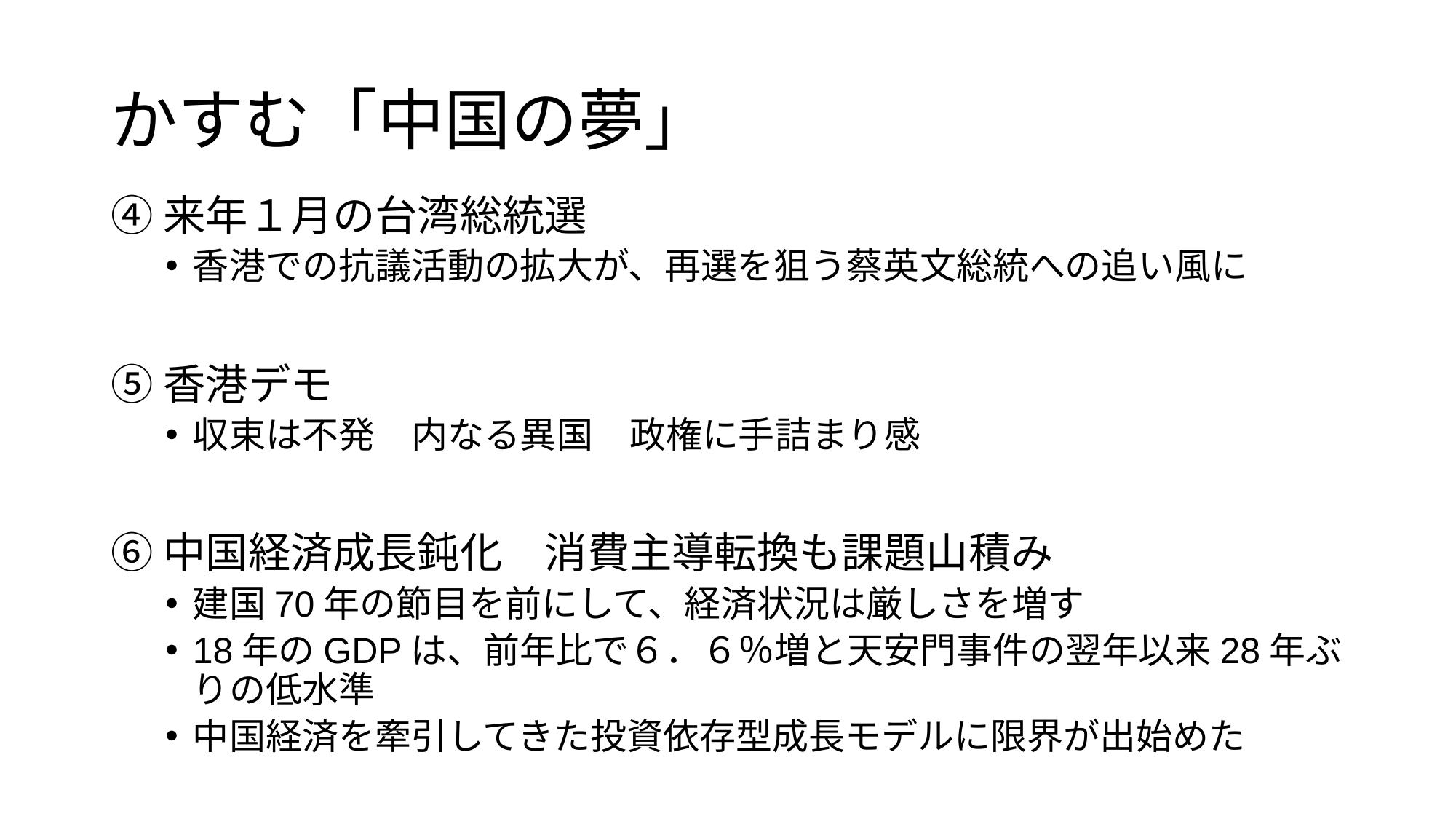

# かすむ「中国の夢」
④来年１月の台湾総統選
香港での抗議活動の拡大が、再選を狙う蔡英文総統への追い風に

⑤香港デモ
収束は不発　内なる異国　政権に手詰まり感

⑥中国経済成長鈍化　消費主導転換も課題山積み
建国70年の節目を前にして、経済状況は厳しさを増す
18年のGDPは、前年比で６．６％増と天安門事件の翌年以来28年ぶりの低水準
中国経済を牽引してきた投資依存型成長モデルに限界が出始めた